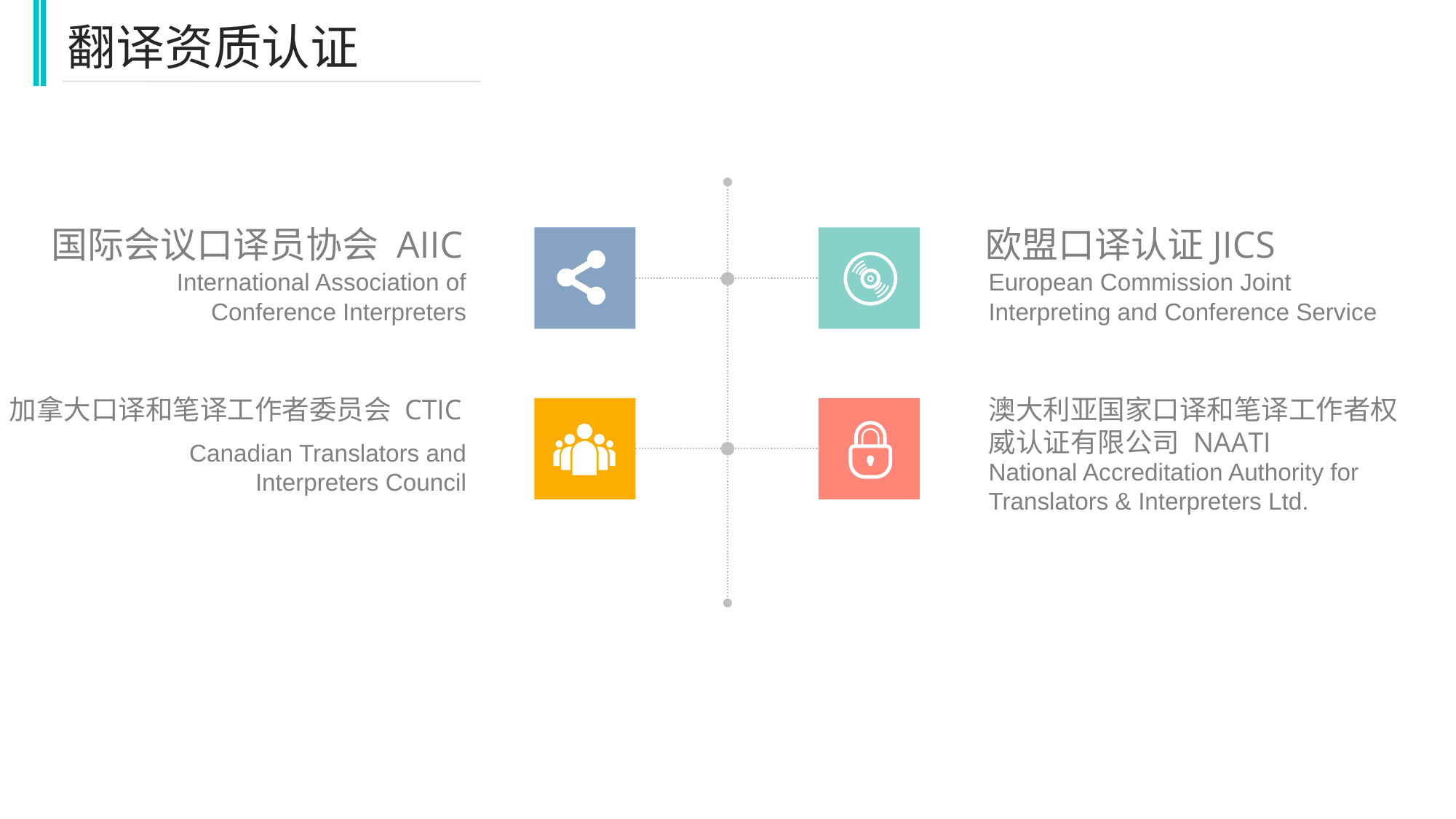

翻译资质认证

国际会议口译员协会 AIIC
International Association of Conference Interpreters

欧盟口译认证JICS
European Commission Joint Interpreting and Conference Service

加拿大口译和笔译工作者委员会 CTIC
Canadian Translators and Interpreters Council

澳大利亚国家口译和笔译工作者权威认证有限公司 NAATI
National Accreditation Authority for Translators & Interpreters Ltd.